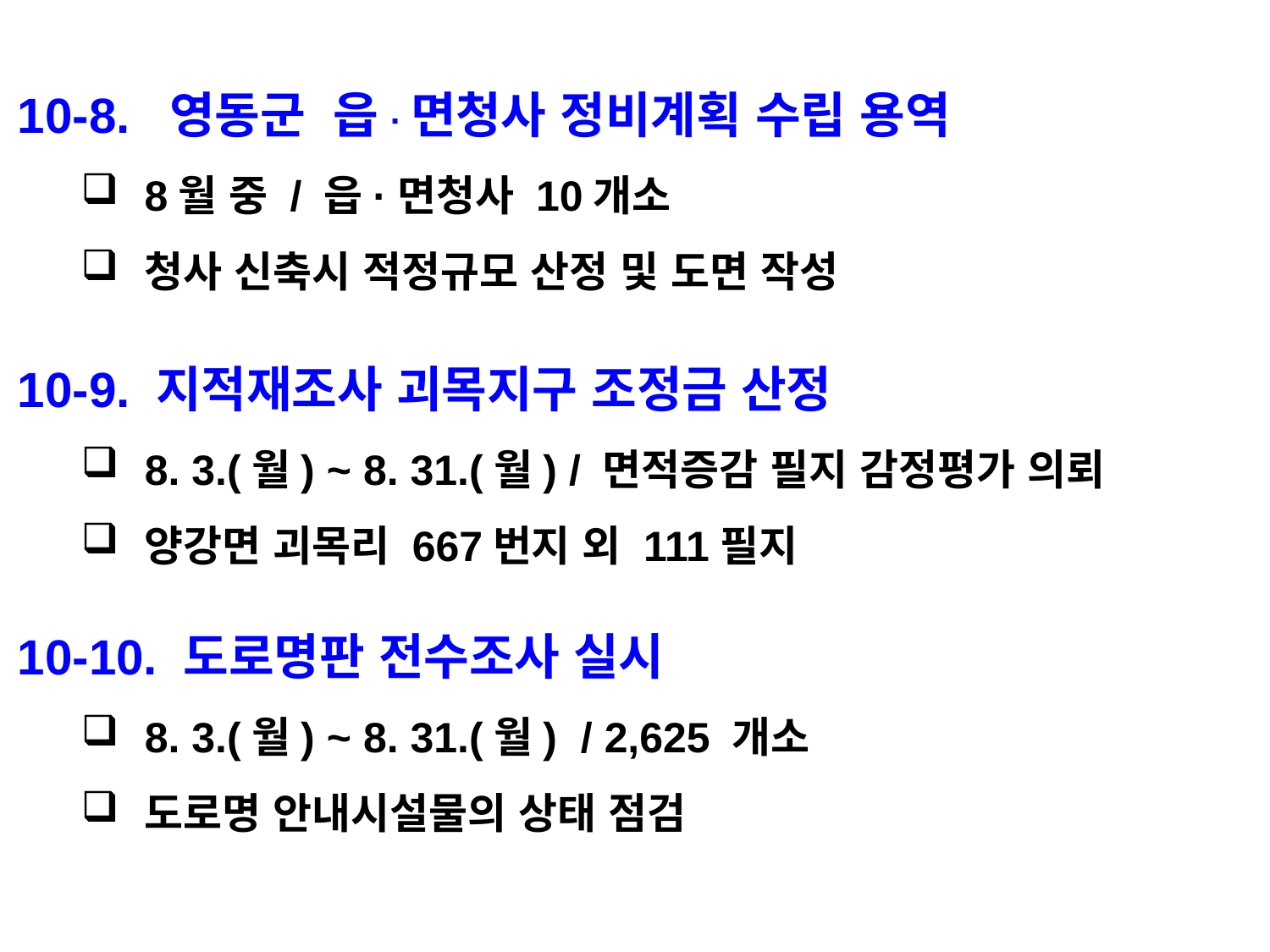

10-8.  영동군  읍·면청사 정비계획 수립 용역
8월 중 / 읍·면청사 10개소
청사 신축시 적정규모 산정 및 도면 작성

10-9. 지적재조사 괴목지구 조정금 산정
8. 3.(월) ~ 8. 31.(월) / 면적증감 필지 감정평가 의뢰
양강면 괴목리 667번지 외 111필지

10-10. 도로명판 전수조사 실시
8. 3.(월) ~ 8. 31.(월)  / 2,625 개소
도로명 안내시설물의 상태 점검